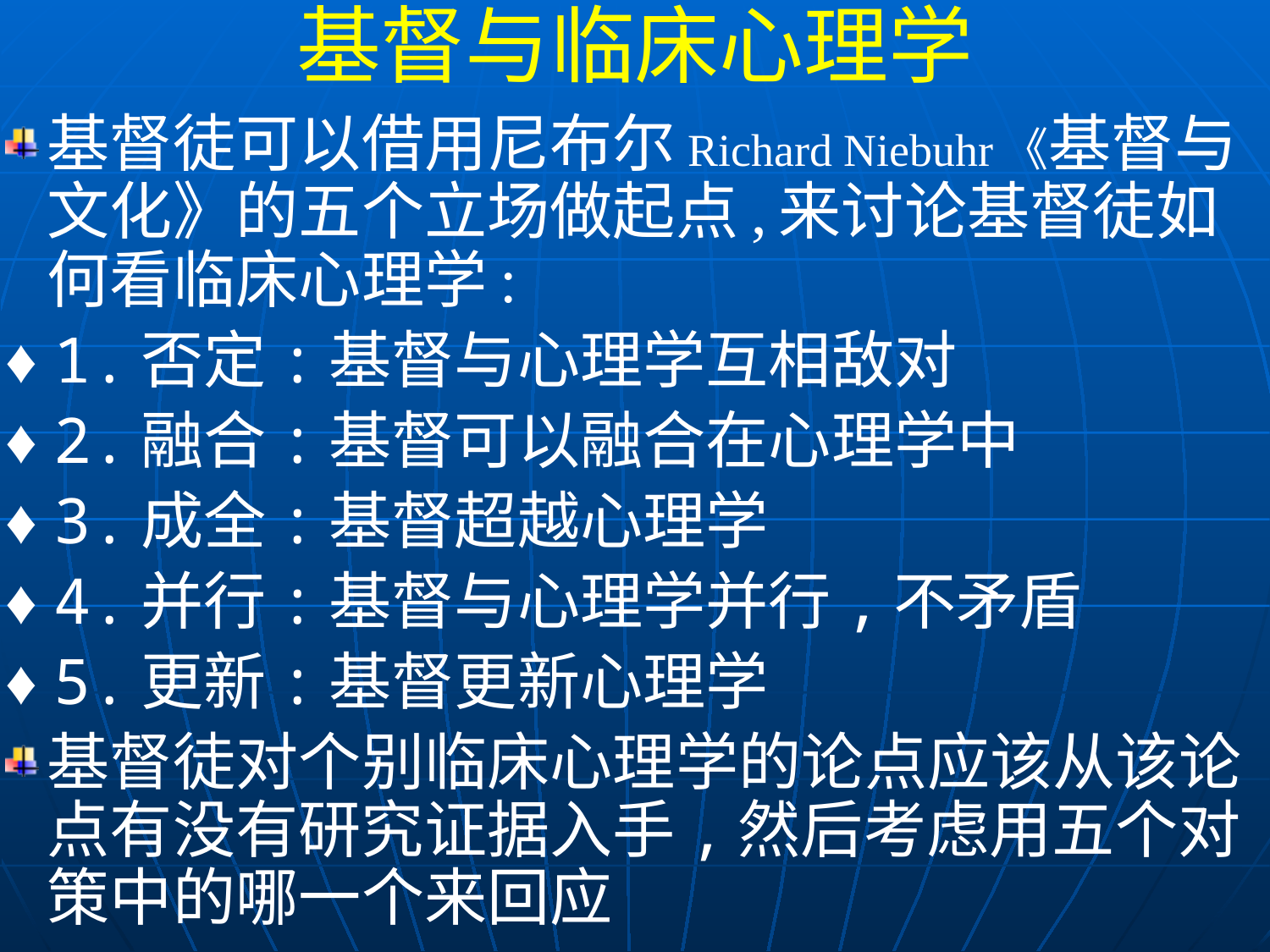

基督与临床心理学
基督徒可以借用尼布尔Richard Niebuhr《基督与文化》的五个立场做起点,来讨论基督徒如何看临床心理学:
♦ 1.否定:基督与心理学互相敌对
♦ 2.融合:基督可以融合在心理学中
♦ 3.成全:基督超越心理学
♦ 4.并行:基督与心理学并行,不矛盾
♦ 5.更新:基督更新心理学
基督徒对个别临床心理学的论点应该从该论点有没有研究证据入手,然后考虑用五个对策中的哪一个来回应